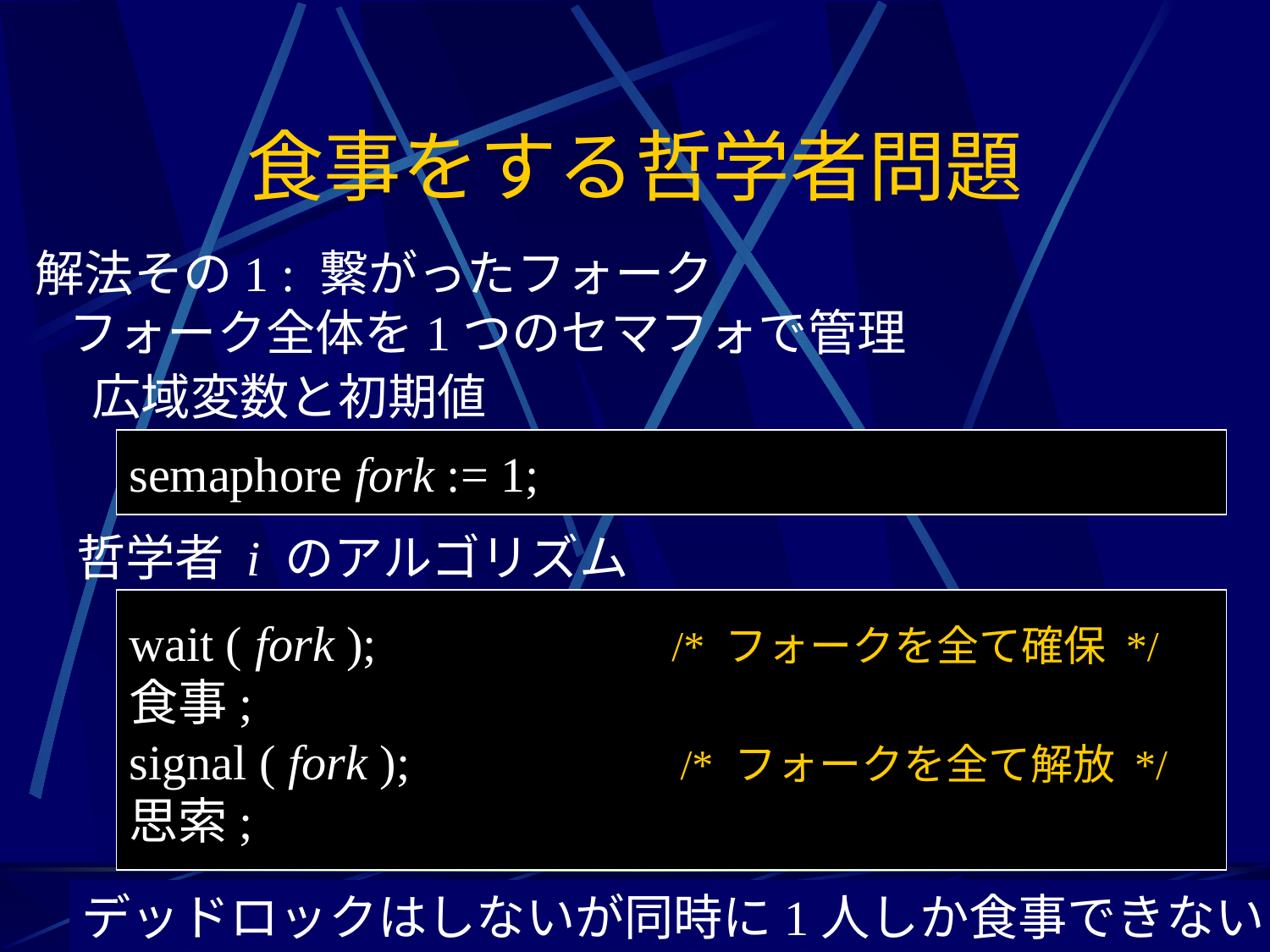

# 食事をする哲学者問題
解法その1 : 繋がったフォーク
  フォーク全体を1つのセマフォで管理
広域変数と初期値
semaphore fork := 1;
哲学者 i のアルゴリズム
wait ( fork );                        /* フォークを全て確保 */
食事;
signal ( fork );                      /* フォークを全て解放 */
思索;
デッドロックはしないが同時に1人しか食事できない